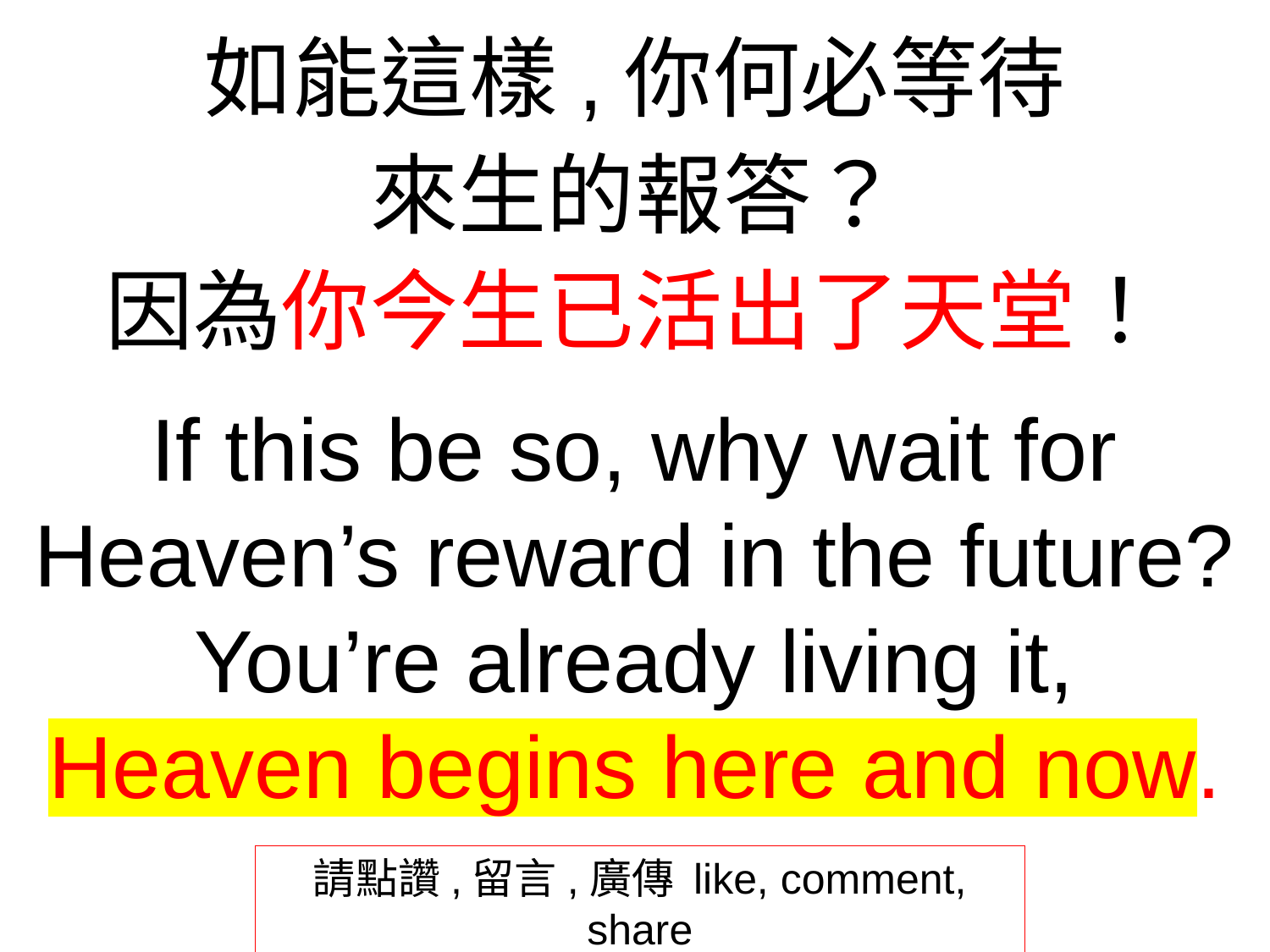

如能這樣,你何必等待
來生的報答？
因為你今生已活出了天堂！
If this be so, why wait for Heaven’s reward in the future?
You’re already living it,
Heaven begins here and now.
請點讚,留言,廣傳 like, comment, share